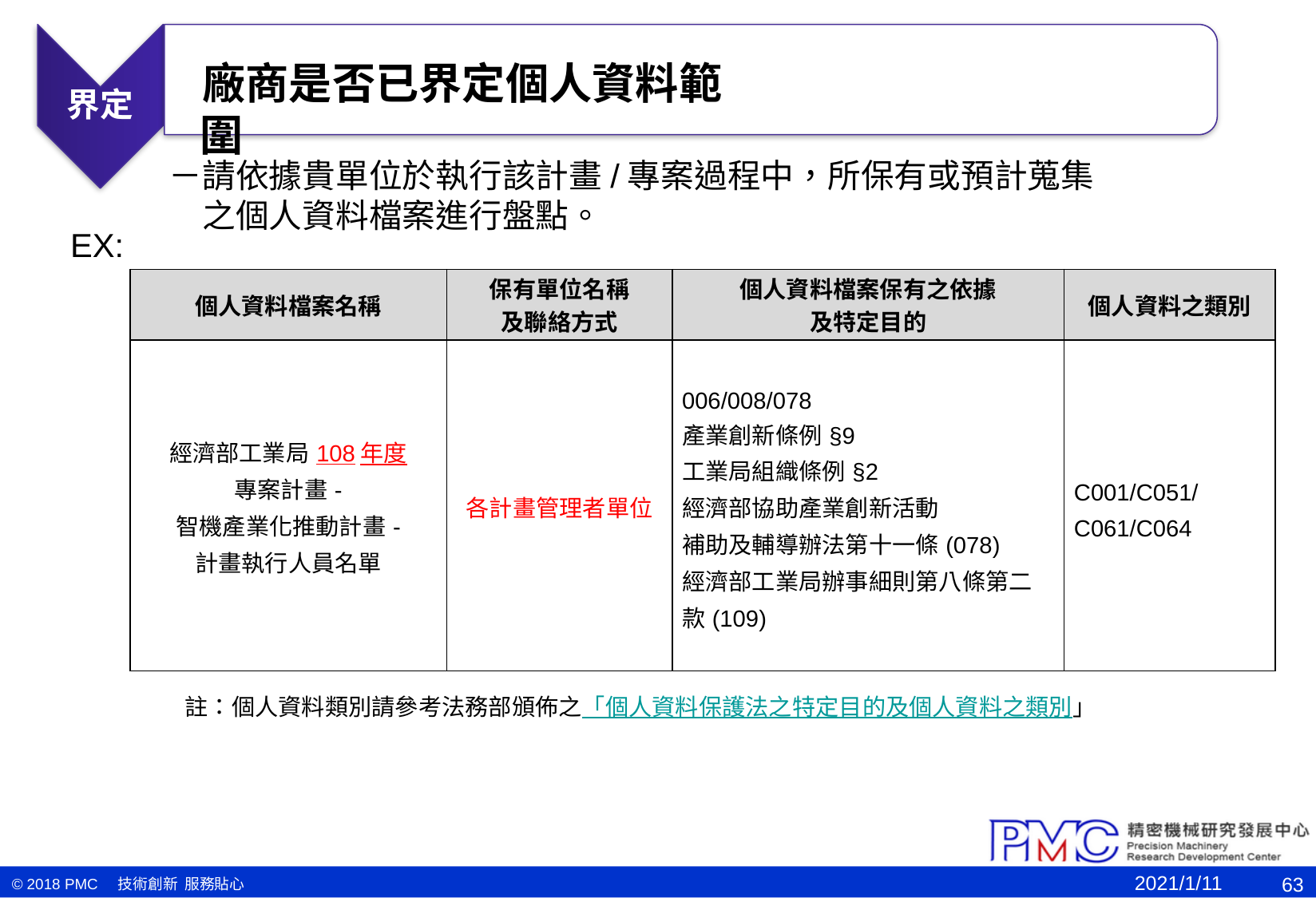

界定

廠商是否已界定個人資料範圍
－請依據貴單位於執行該計畫/專案過程中，所保有或預計蒐集
　之個人資料檔案進行盤點。
EX:
| 個人資料檔案名稱 | 保有單位名稱 及聯絡方式 | 個人資料檔案保有之依據 及特定目的 | 個人資料之類別 |
| --- | --- | --- | --- |
| 經濟部工業局108年度 專案計畫- 智機產業化推動計畫- 計畫執行人員名單 | 各計畫管理者單位 | 006/008/078 產業創新條例§9 工業局組織條例§2 經濟部協助產業創新活動 補助及輔導辦法第十一條(078) 經濟部工業局辦事細則第八條第二款(109) | C001/C051/ C061/C064 |
註：個人資料類別請參考法務部頒佈之「個人資料保護法之特定目的及個人資料之類別」
2021/1/11
63